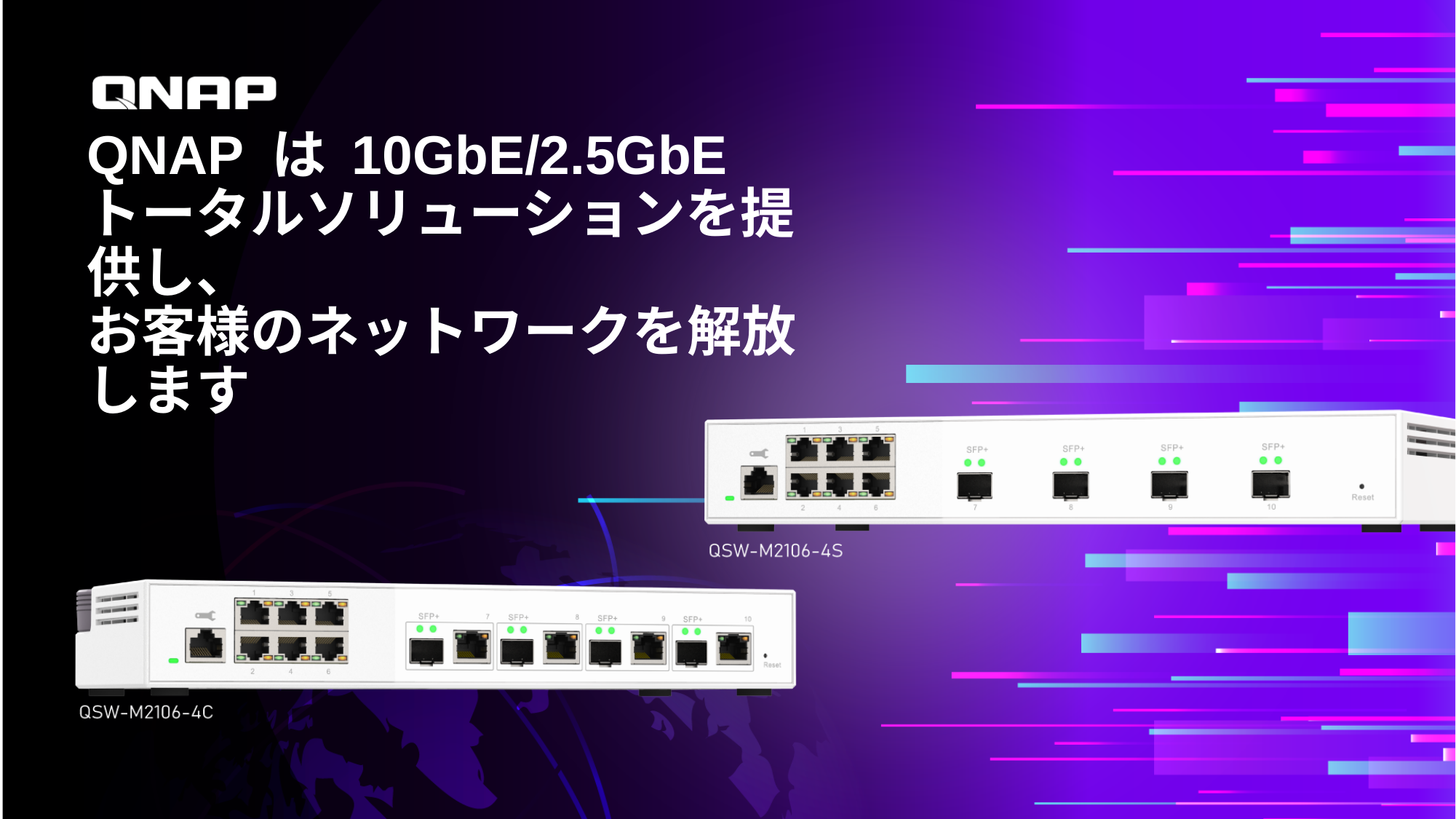

# QNAP は 10GbE/2.5GbE トータルソリューションを提供し、 お客様のネットワークを解放します